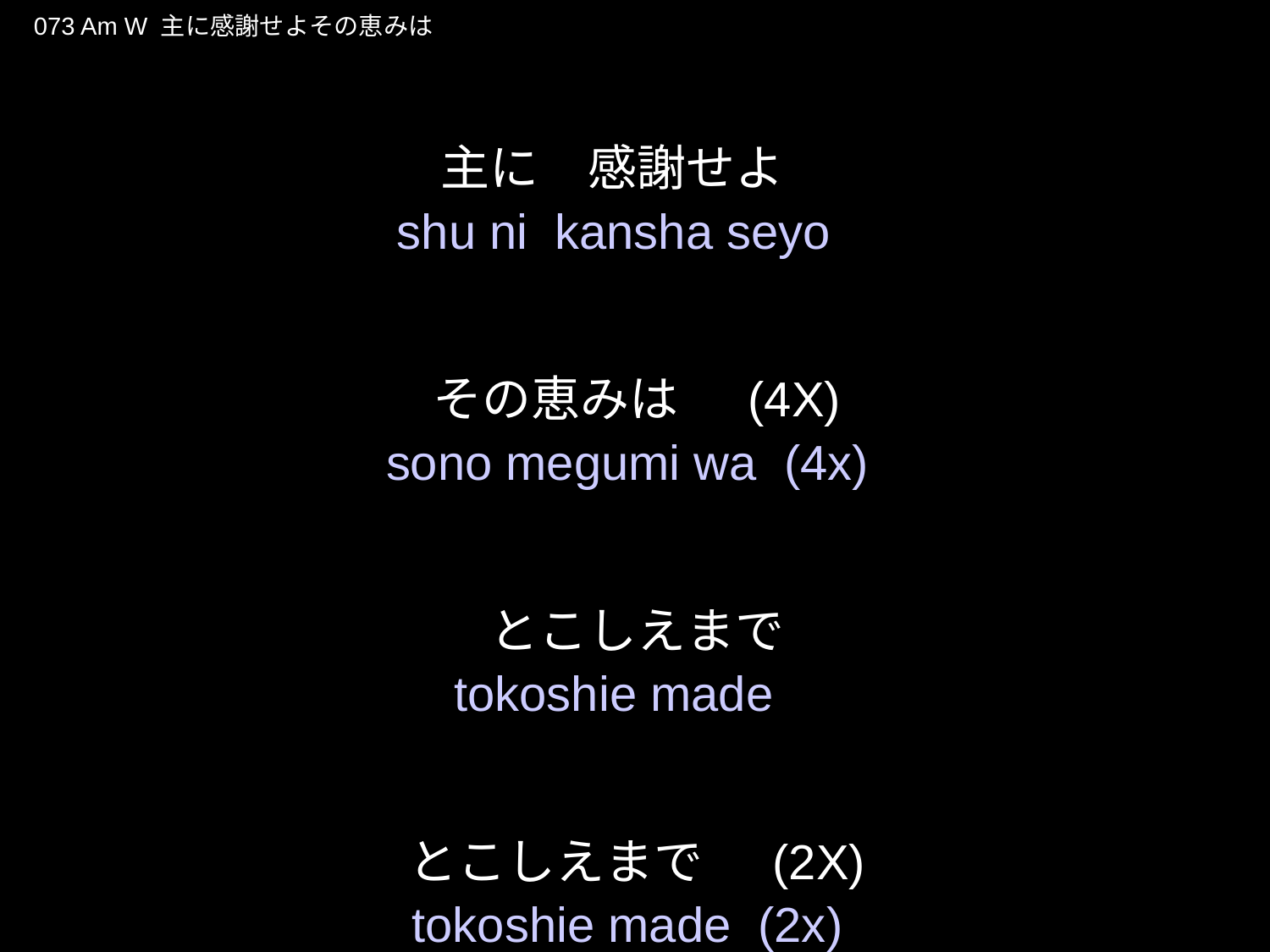

てんではあなたのほかだれをももつことがない
★W
073 Am W 主に感謝せよその恵みは
★３
主に　感謝せよ

その恵みは　(4X)

とこしえまで

とこしえまで　(2X)
shu ni  kansha seyo

sono megumi wa  (4x)

tokoshie made

tokoshie made  (2x)